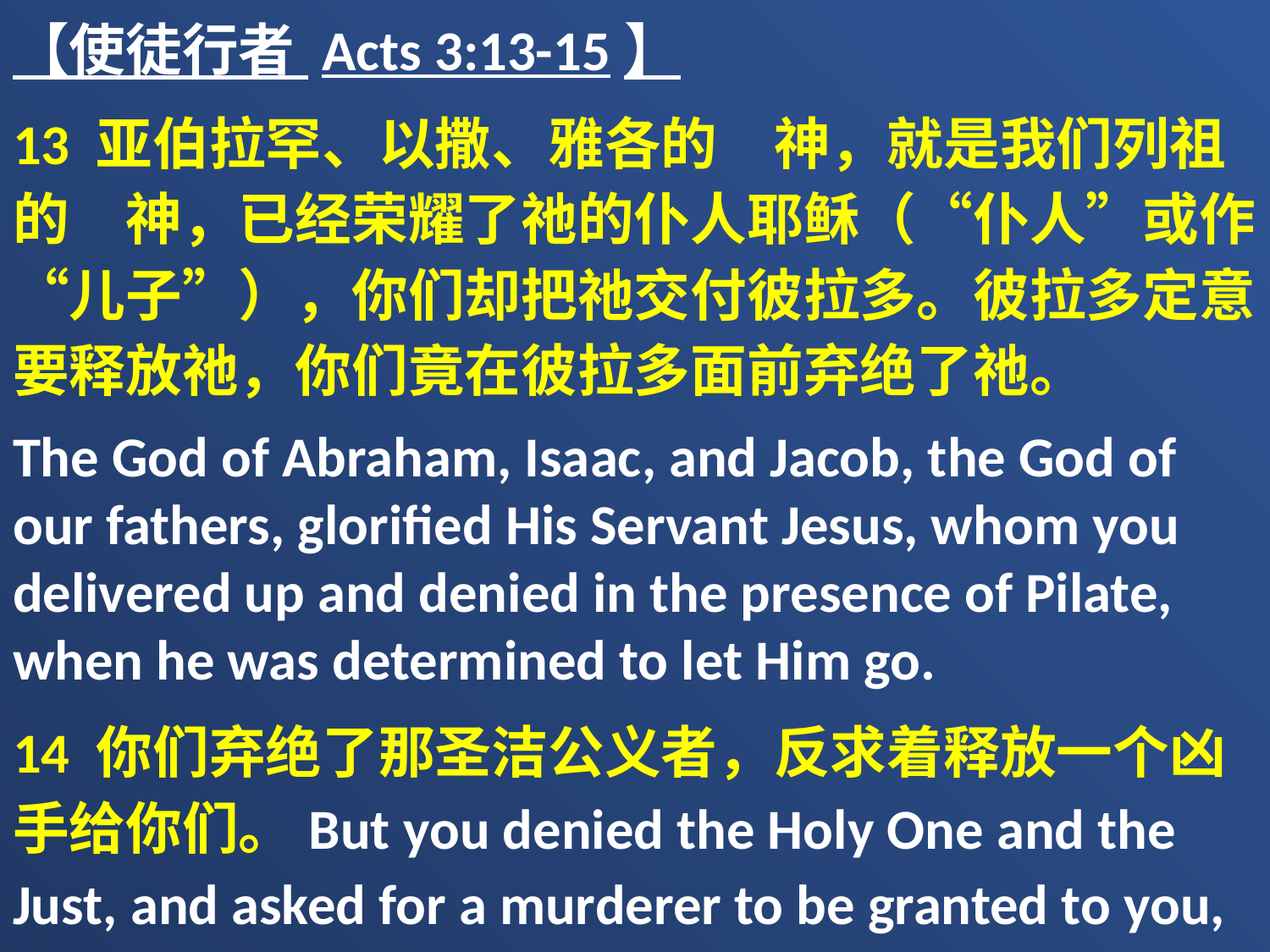

【使徒行者 Acts 3:13-15】
13 亚伯拉罕、以撒、雅各的　神，就是我们列祖的　神，已经荣耀了祂的仆人耶稣（“仆人”或作“儿子”），你们却把祂交付彼拉多。彼拉多定意要释放祂，你们竟在彼拉多面前弃绝了祂。
The God of Abraham, Isaac, and Jacob, the God of our fathers, glorified His Servant Jesus, whom you delivered up and denied in the presence of Pilate, when he was determined to let Him go.
14 你们弃绝了那圣洁公义者，反求着释放一个凶手给你们。But you denied the Holy One and the Just, and asked for a murderer to be granted to you,